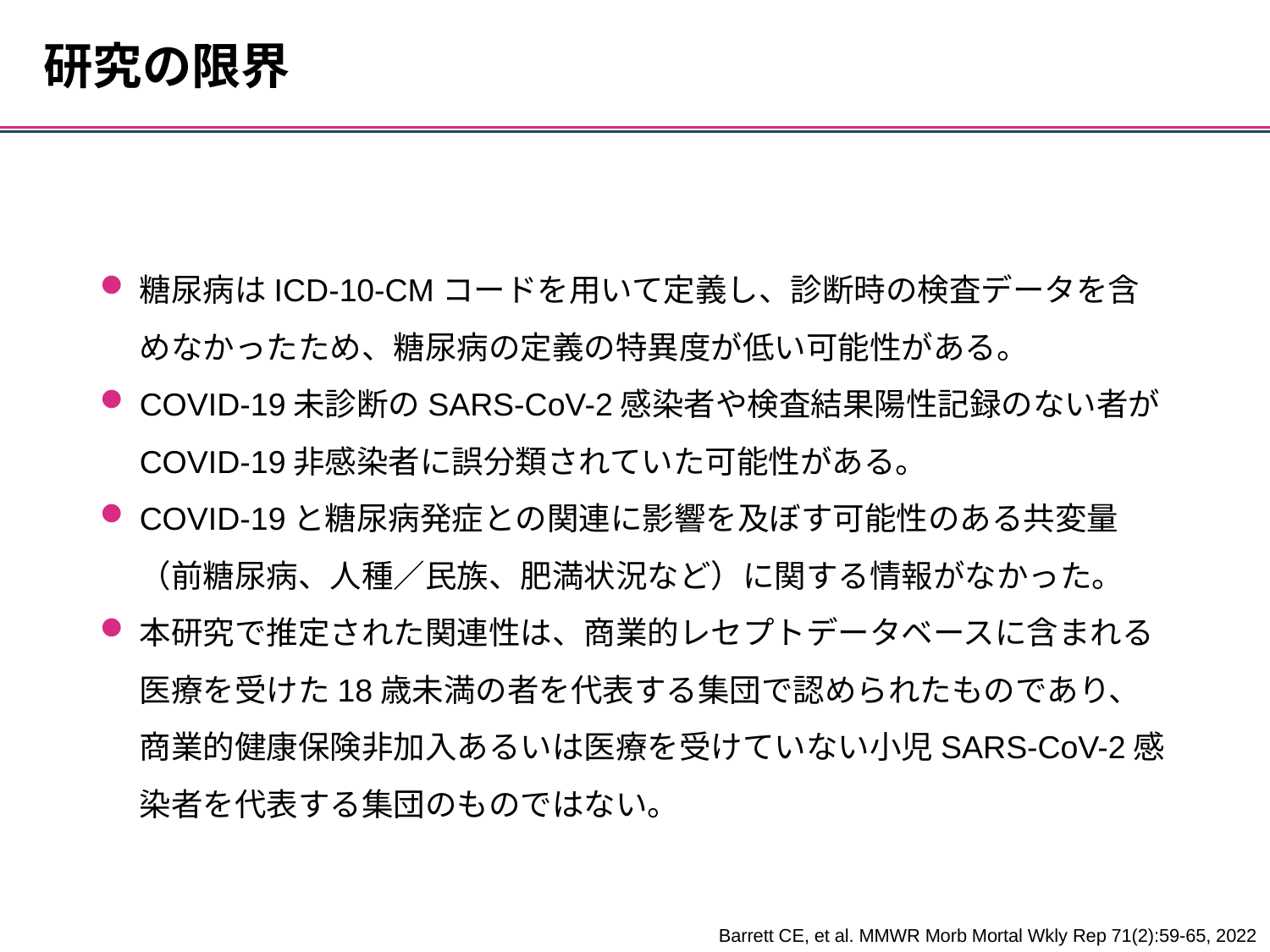

研究の限界
糖尿病はICD-10-CMコードを用いて定義し、診断時の検査データを含めなかったため、糖尿病の定義の特異度が低い可能性がある。
COVID-19未診断のSARS-CoV-2感染者や検査結果陽性記録のない者がCOVID-19非感染者に誤分類されていた可能性がある。
COVID-19と糖尿病発症との関連に影響を及ぼす可能性のある共変量（前糖尿病、人種／民族、肥満状況など）に関する情報がなかった。
本研究で推定された関連性は、商業的レセプトデータベースに含まれる医療を受けた18歳未満の者を代表する集団で認められたものであり、商業的健康保険非加入あるいは医療を受けていない小児SARS-CoV-2感染者を代表する集団のものではない。
Barrett CE, et al. MMWR Morb Mortal Wkly Rep 71(2):59-65, 2022